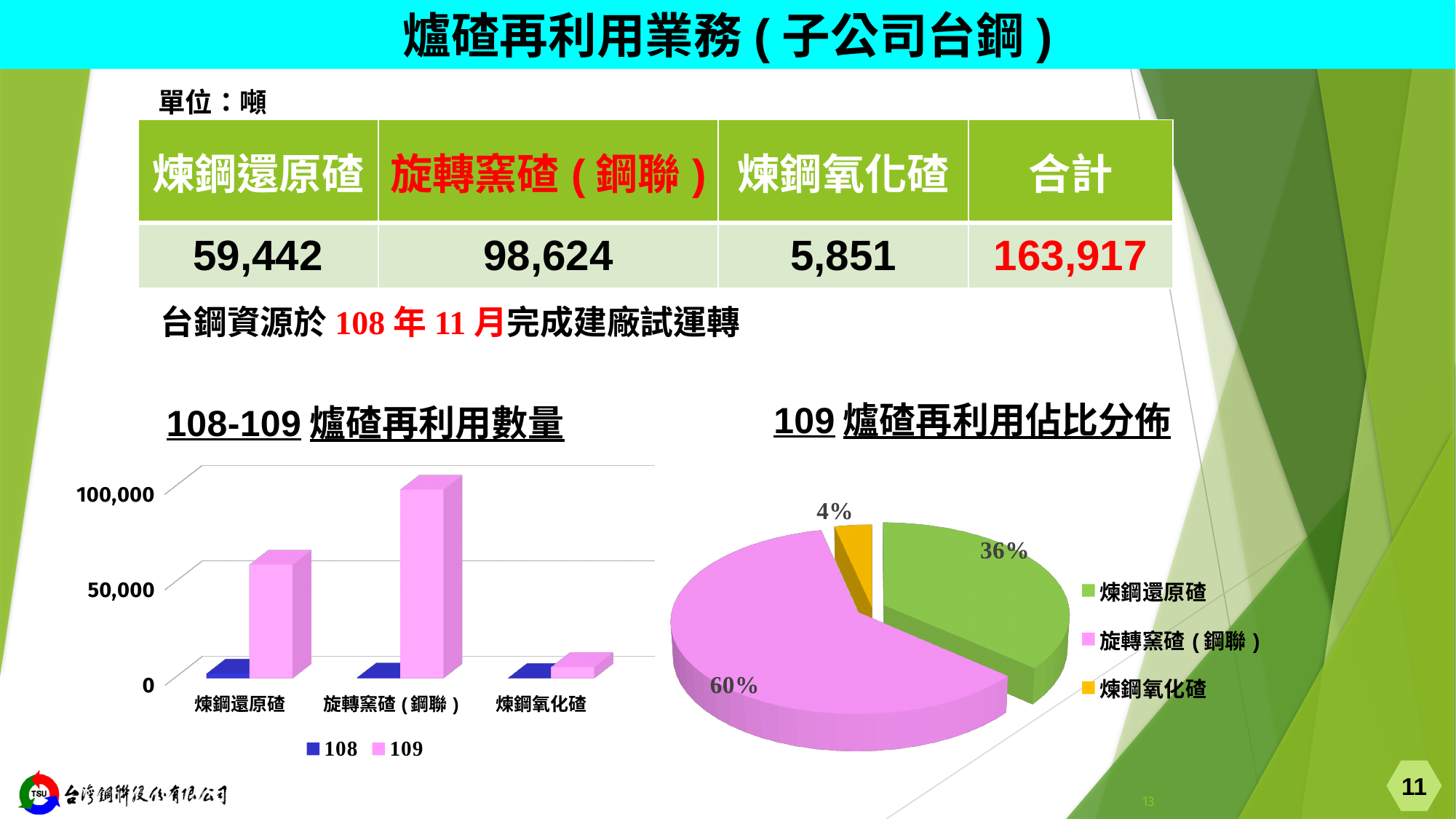

爐碴再利用業務(子公司台鋼)
單位：噸

    台鋼資源於108年11月完成建廠試運轉
| 煉鋼還原碴 | 旋轉窯碴(鋼聯) | 煉鋼氧化碴 | 合計 |
| --- | --- | --- | --- |
| 59,442 | 98,624 | 5,851 | 163,917 |

[unsupported chart]

[unsupported chart]

11
13